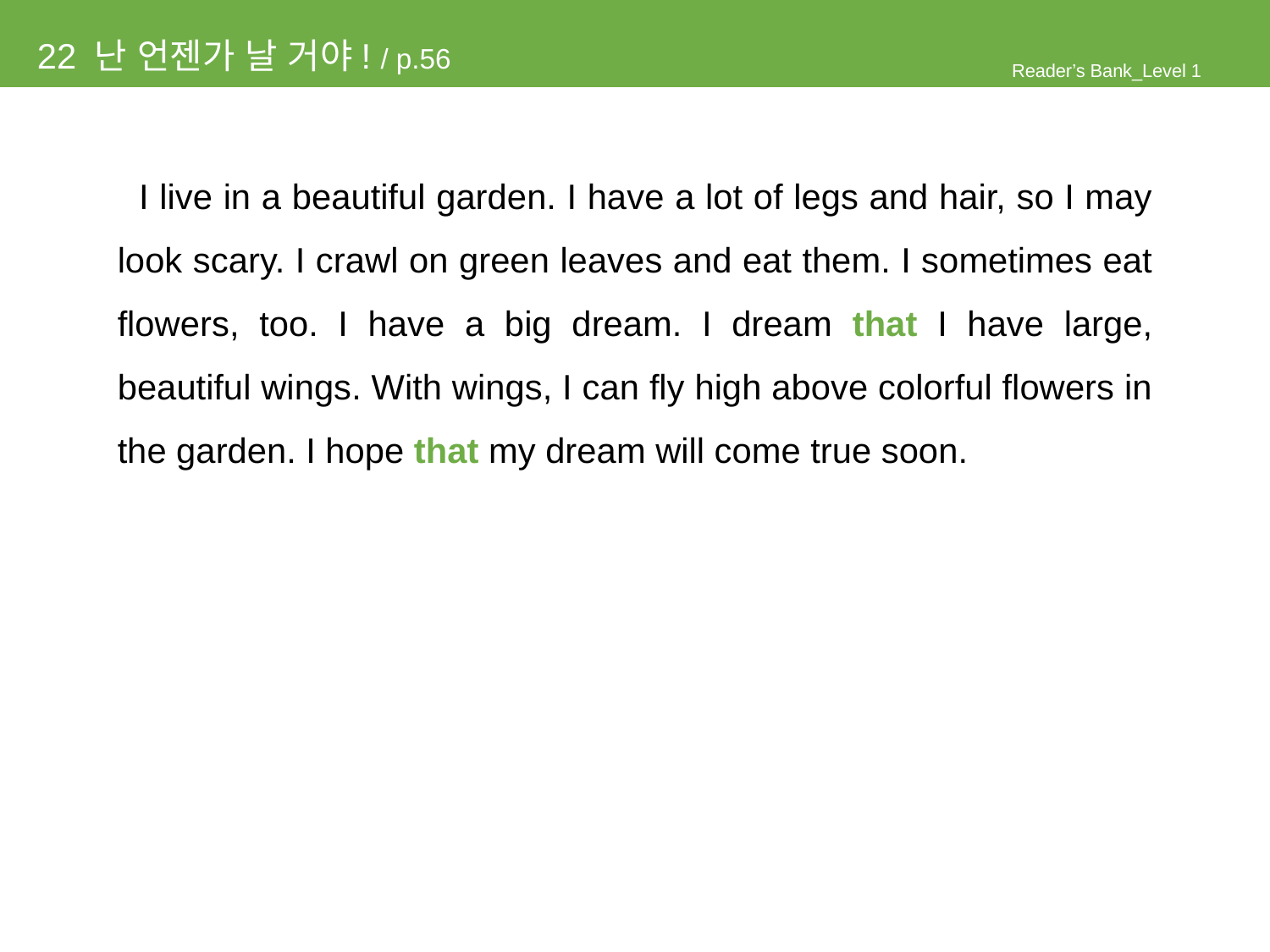

# 22 난 언젠가 날 거야! / p.56
Reader’s Bank_Level 1

  I live in a beautiful garden. I have a lot of legs and hair, so I may look scary. I crawl on green leaves and eat them. I sometimes eat flowers, too. I have a big dream. I dream that I have large, beautiful wings. With wings, I can fly high above colorful flowers in the garden. I hope that my dream will come true soon.